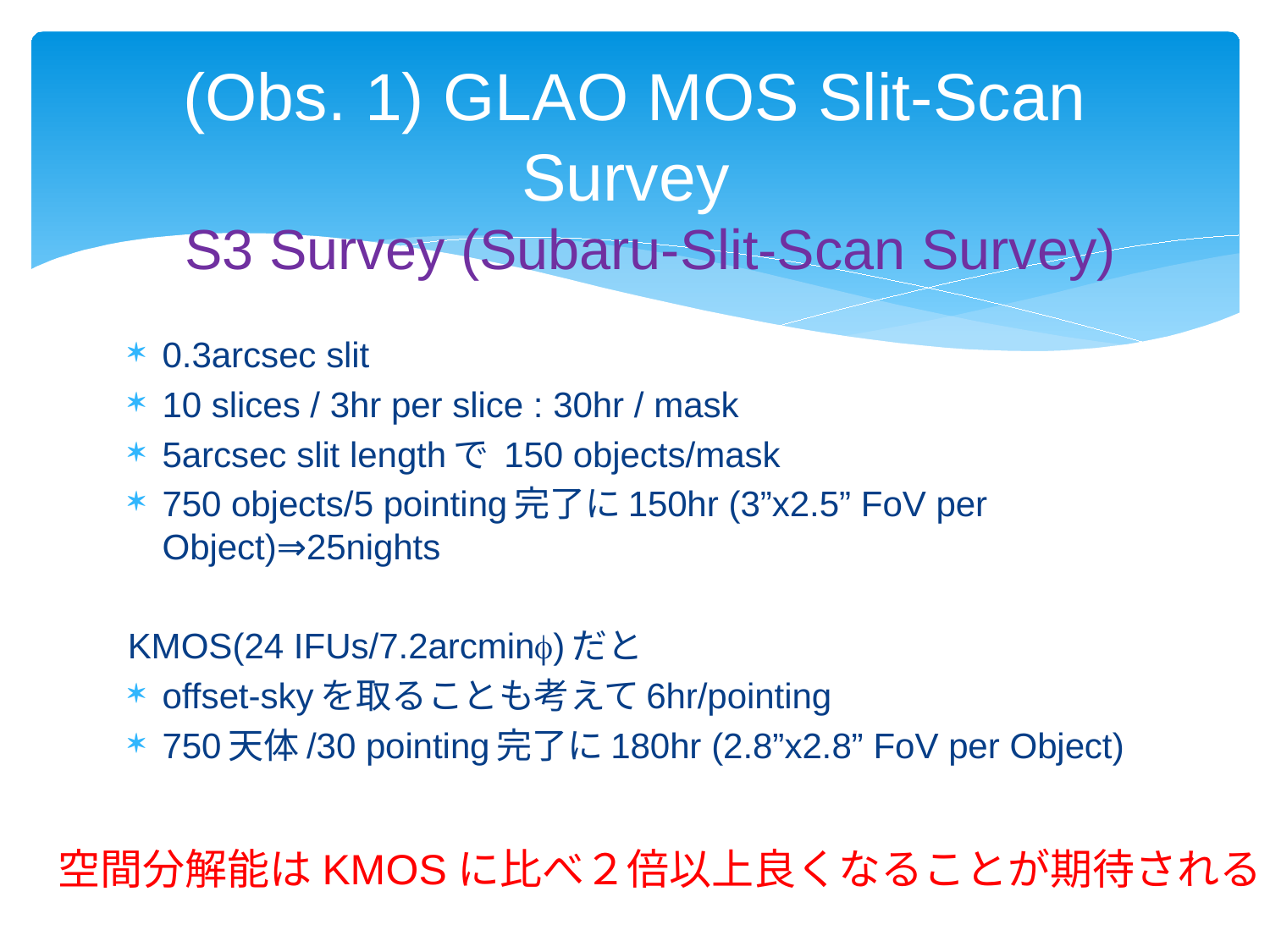

# (Obs. 1) GLAO MOS Slit-Scan Survey
S3 Survey (Subaru-Slit-Scan Survey)
0.3arcsec slit
10 slices / 3hr per slice : 30hr / mask
5arcsec slit lengthで 150 objects/mask
750 objects/5 pointing完了に150hr (3”x2.5” FoV per Object)⇒25nights

KMOS(24 IFUs/7.2arcminφ)だと
offset-skyを取ることも考えて6hr/pointing
750天体/30 pointing完了に180hr (2.8”x2.8” FoV per Object)

空間分解能はKMOSに比べ２倍以上良くなることが期待される